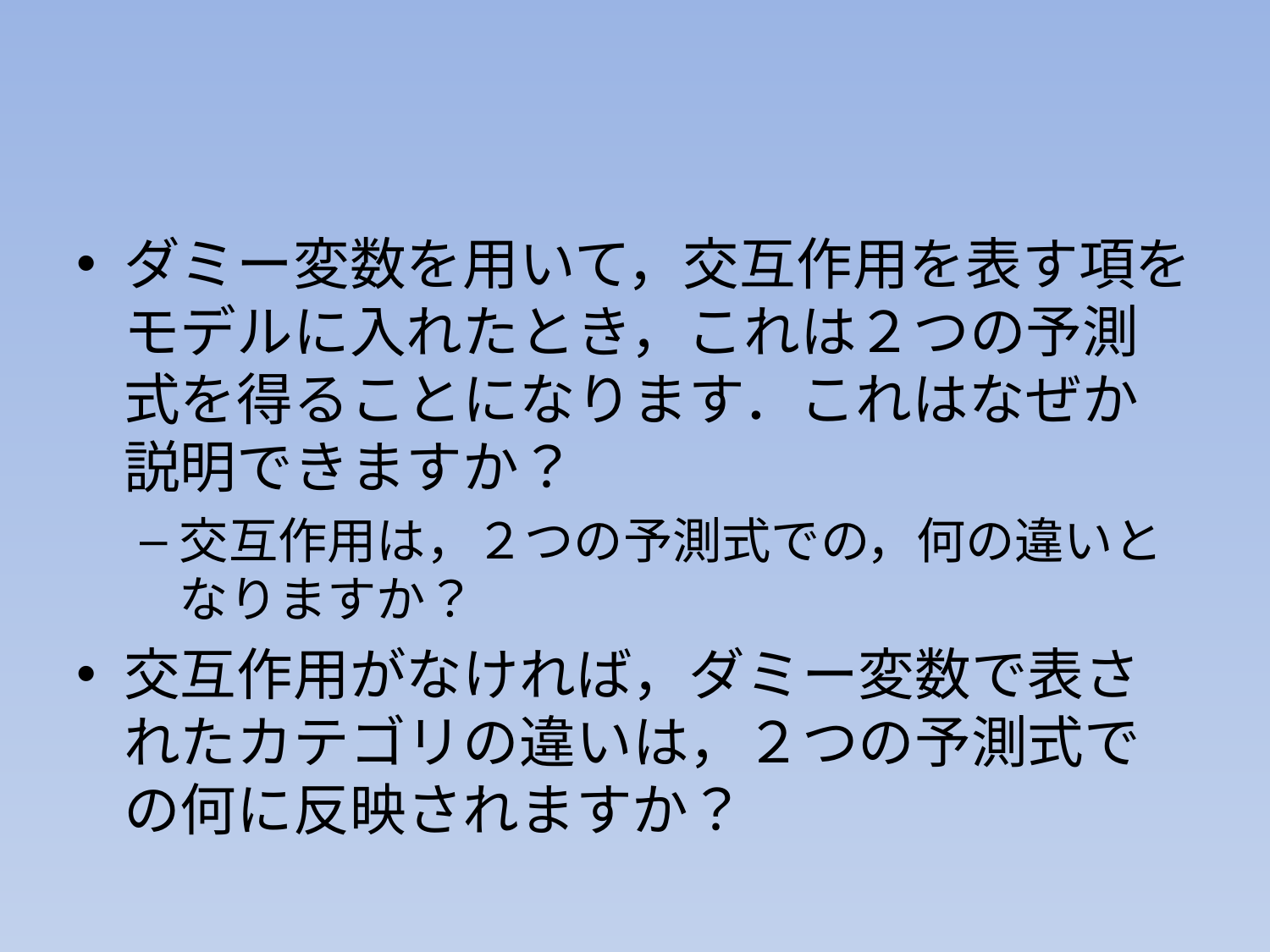

#
ダミー変数を用いて，交互作用を表す項をモデルに入れたとき，これは２つの予測式を得ることになります．これはなぜか説明できますか？
交互作用は，２つの予測式での，何の違いとなりますか？
交互作用がなければ，ダミー変数で表されたカテゴリの違いは，２つの予測式での何に反映されますか？